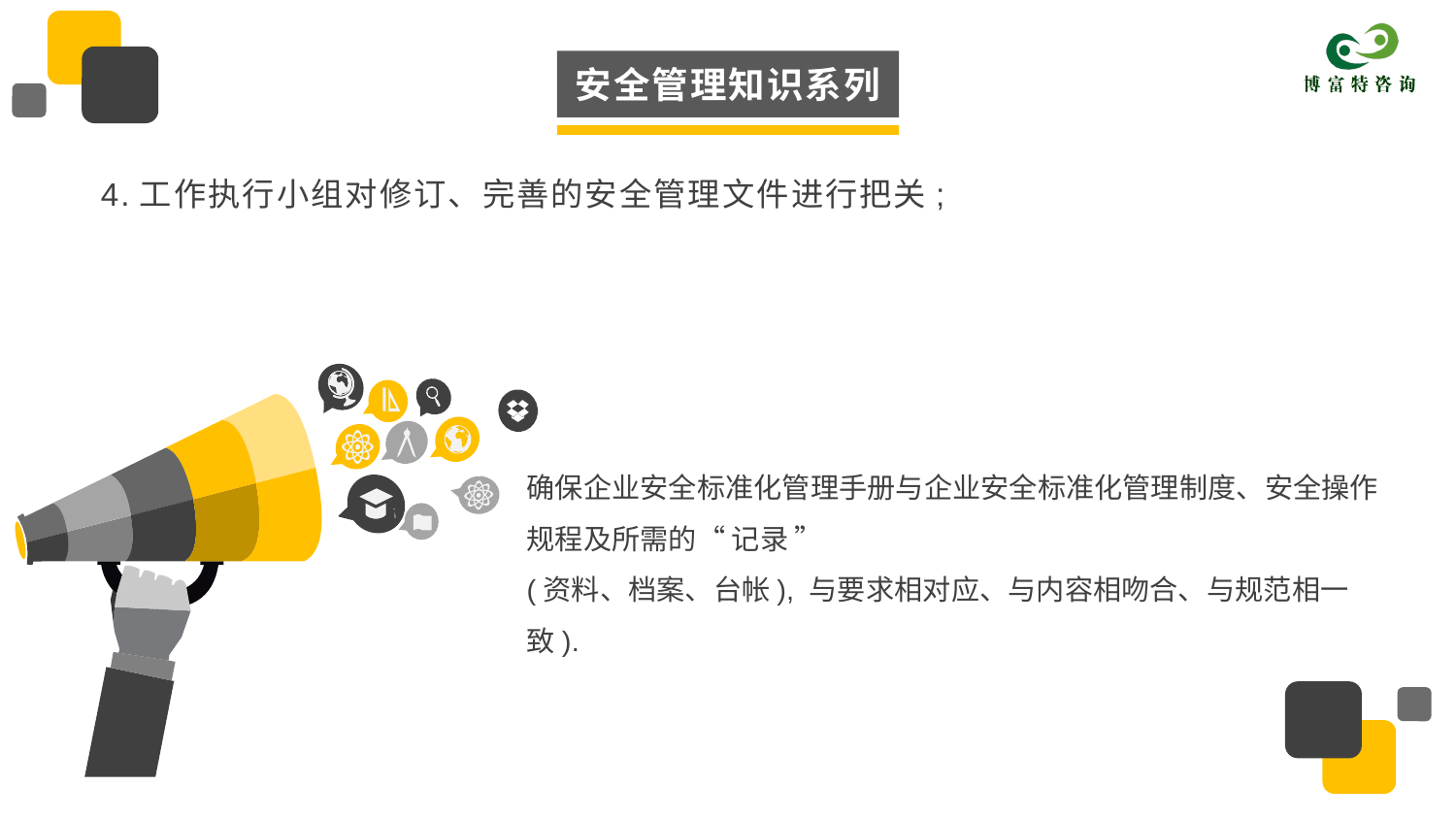

安全管理知识系列
4.工作执行小组对修订、完善的安全管理文件进行把关;

确保企业安全标准化管理手册与企业安全标准化管理制度、安全操作规程及所需的“ 记录 ”
(资料、档案、台帐), 与要求相对应、与内容相吻合、与规范相一致).